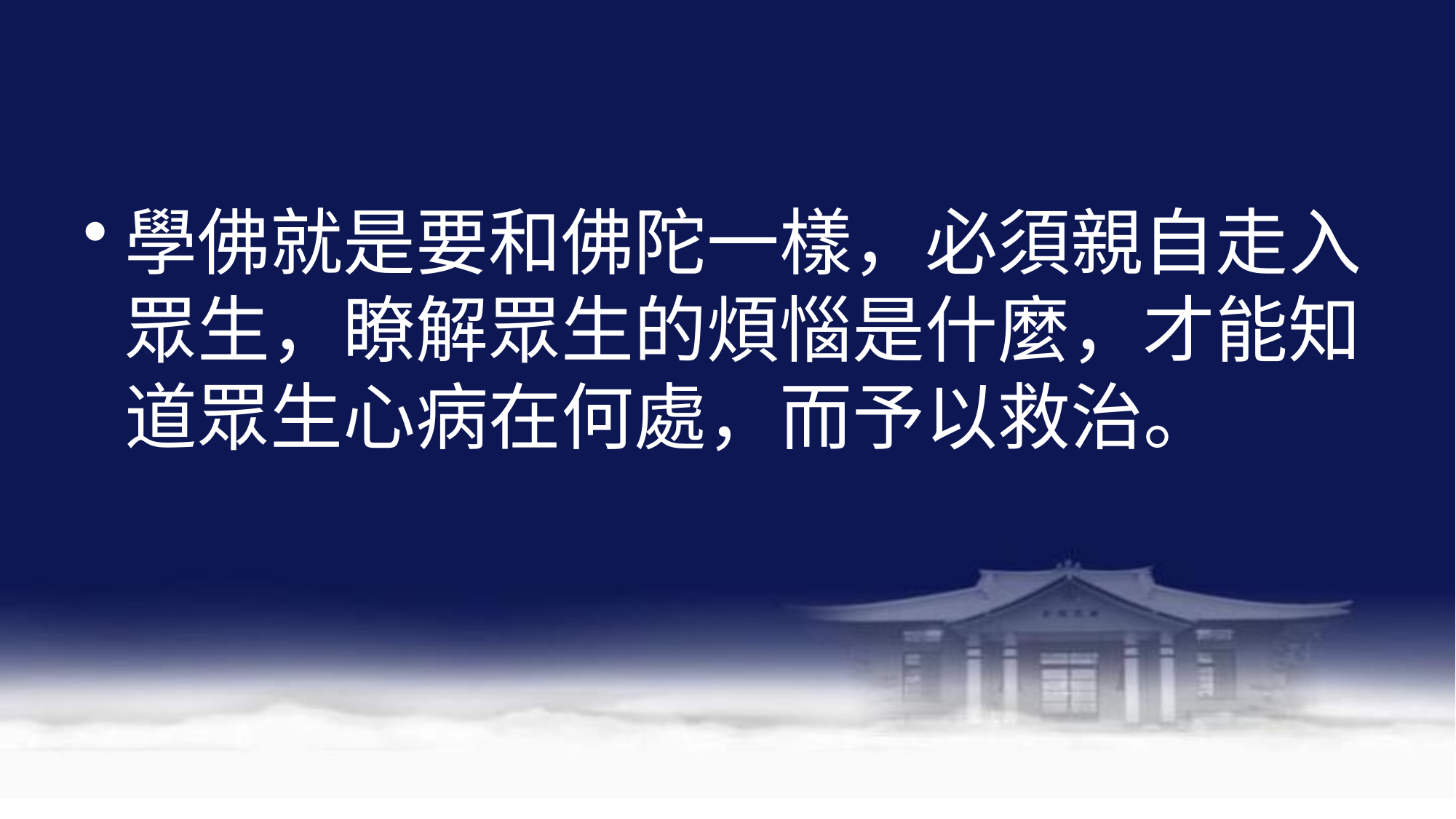

#
學佛就是要和佛陀一樣，必須親自走入眾生，瞭解眾生的煩惱是什麼，才能知道眾生心病在何處，而予以救治。